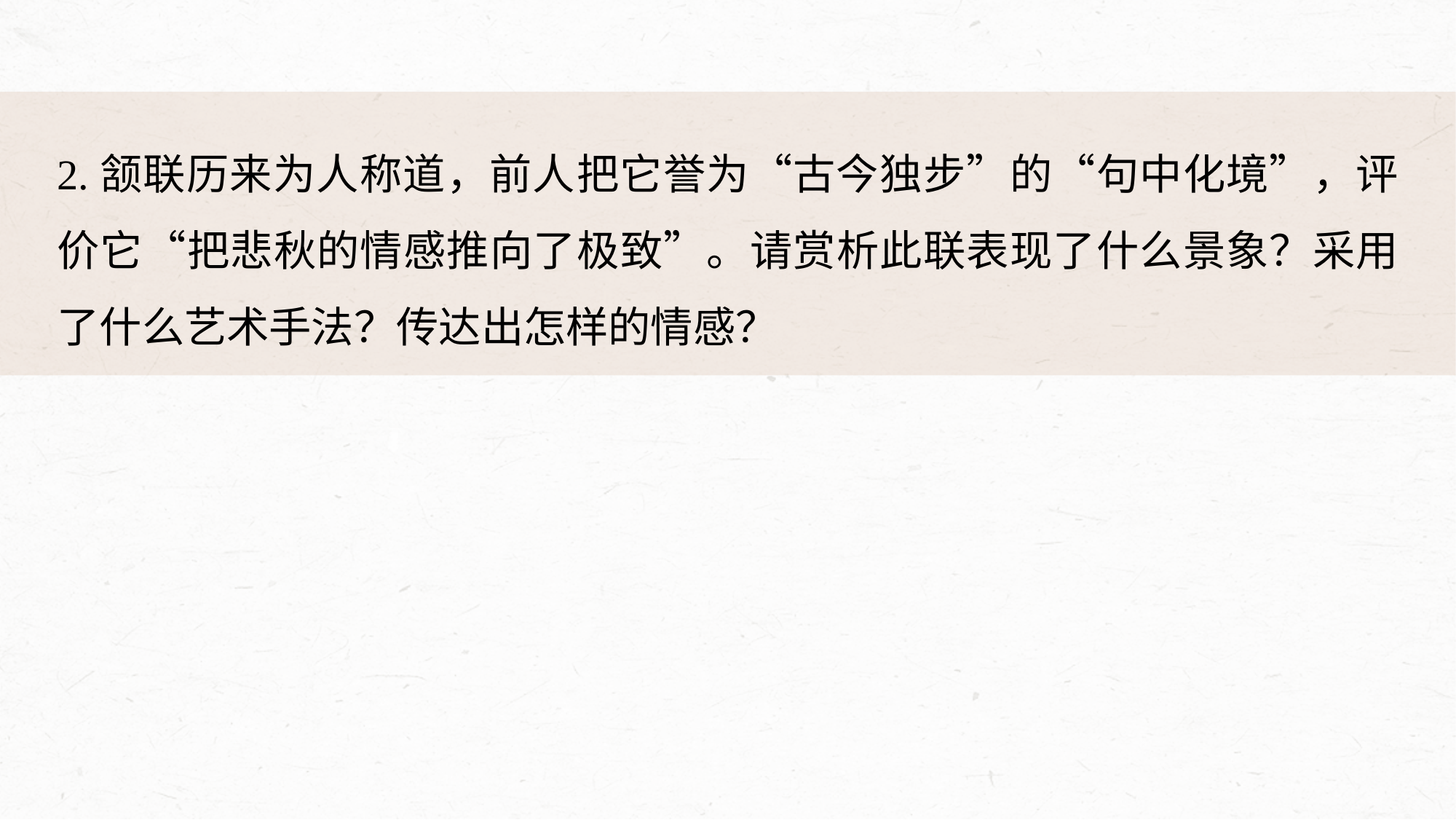

2.颔联历来为人称道，前人把它誉为“古今独步”的“句中化境”，评价它“把悲秋的情感推向了极致”。请赏析此联表现了什么景象？采用了什么艺术手法？传达出怎样的情感？